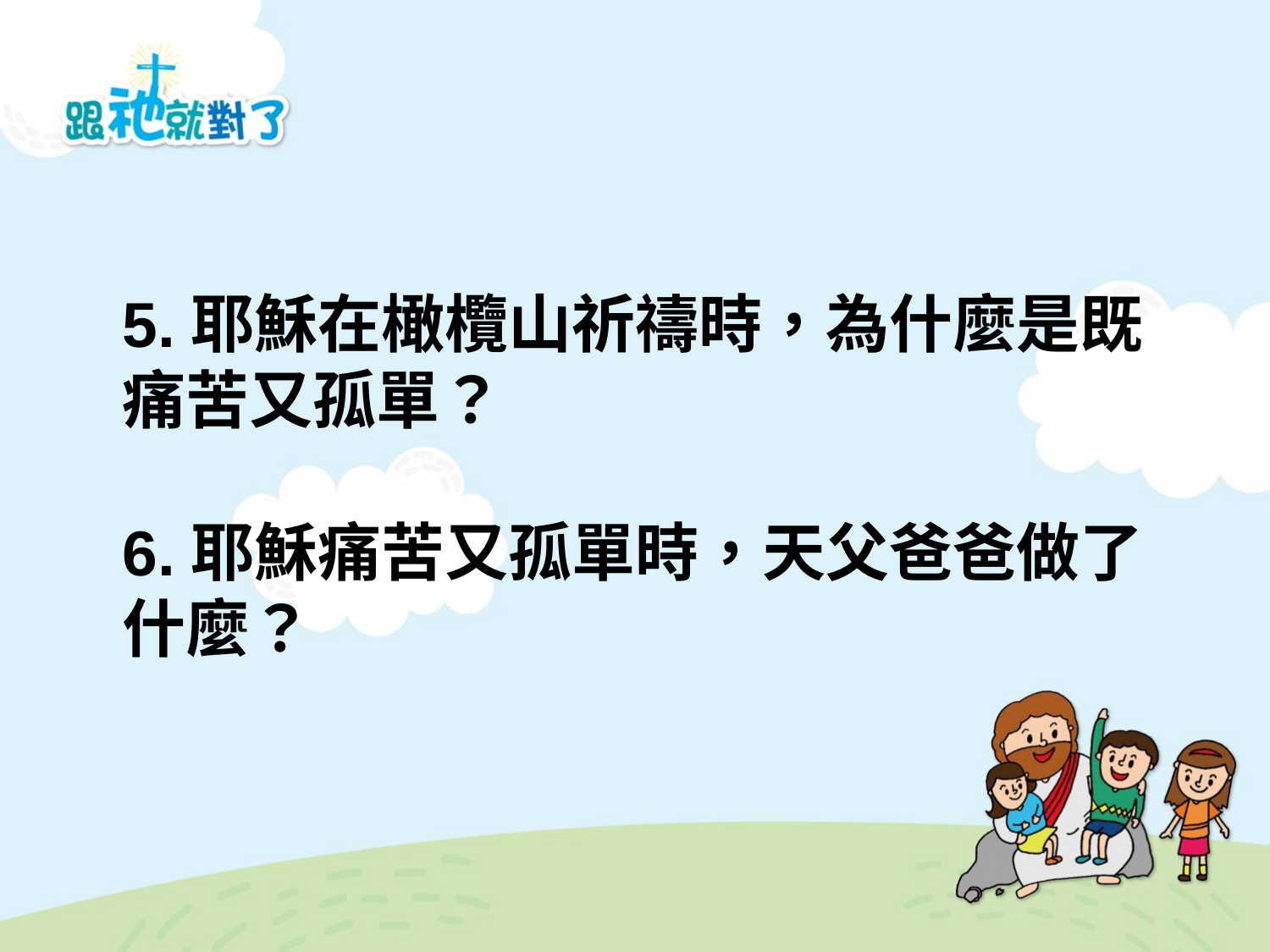

5.耶穌在橄欖山祈禱時，為什麼是既痛苦又孤單？

6.耶穌痛苦又孤單時，天父爸爸做了什麼？